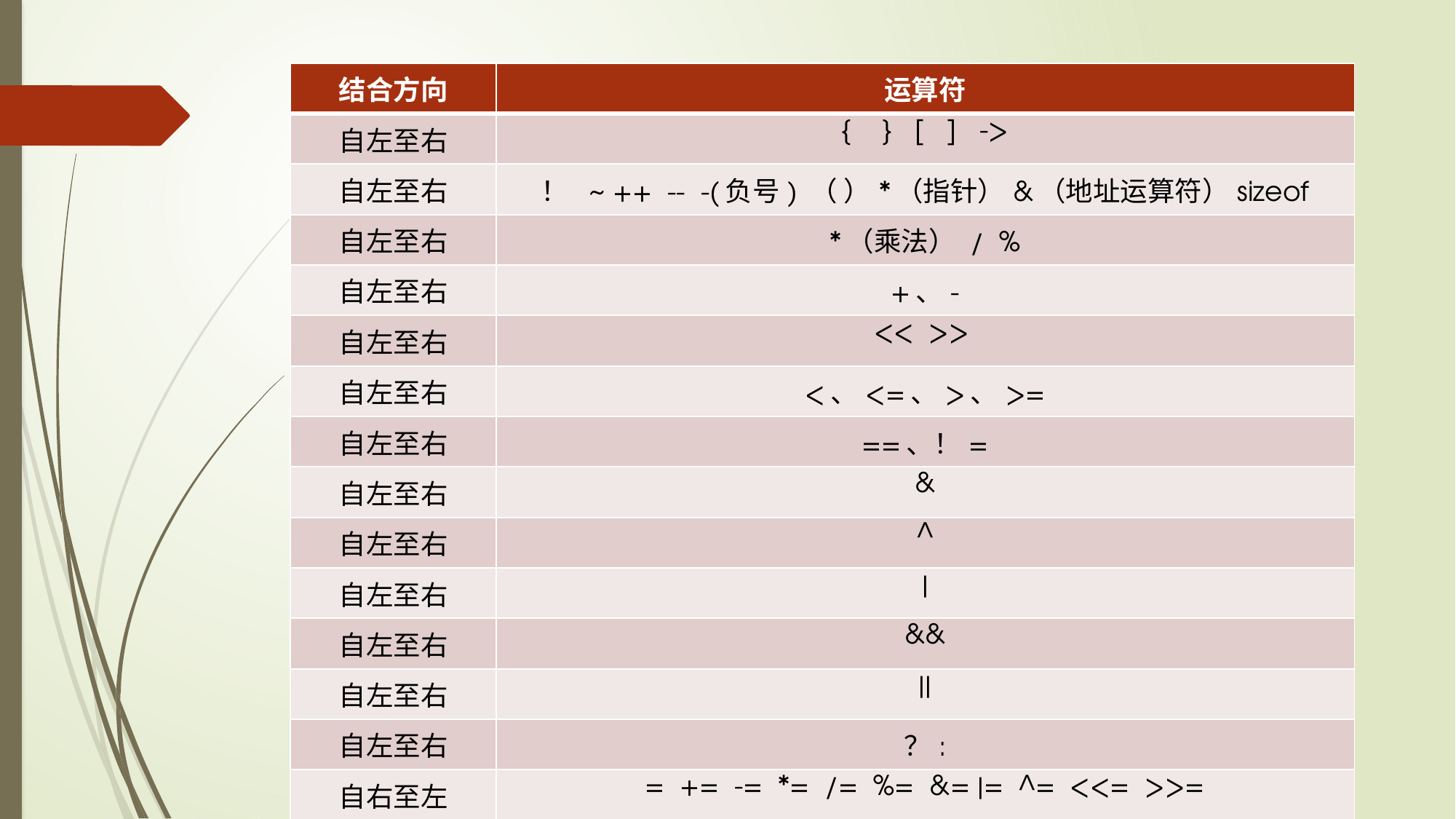

| 结合方向 | 运算符 |
| --- | --- |
| 自左至右 | { } [ ] -> |
| 自左至右 | ！ ~ ++ -- -(负号) （ ）\*（指针）&（地址运算符）sizeof |
| 自左至右 | \*（乘法） / % |
| 自左至右 | +、- |
| 自左至右 | << >> |
| 自左至右 | <、<=、>、>= |
| 自左至右 | ==、！= |
| 自左至右 | & |
| 自左至右 | ^ |
| 自左至右 | | |
| 自左至右 | && |
| 自左至右 | || |
| 自左至右 | ？: |
| 自右至左 | = += -= \*= /= %= &= |= ^= <<= >>= |
| 自左至右 | ， |